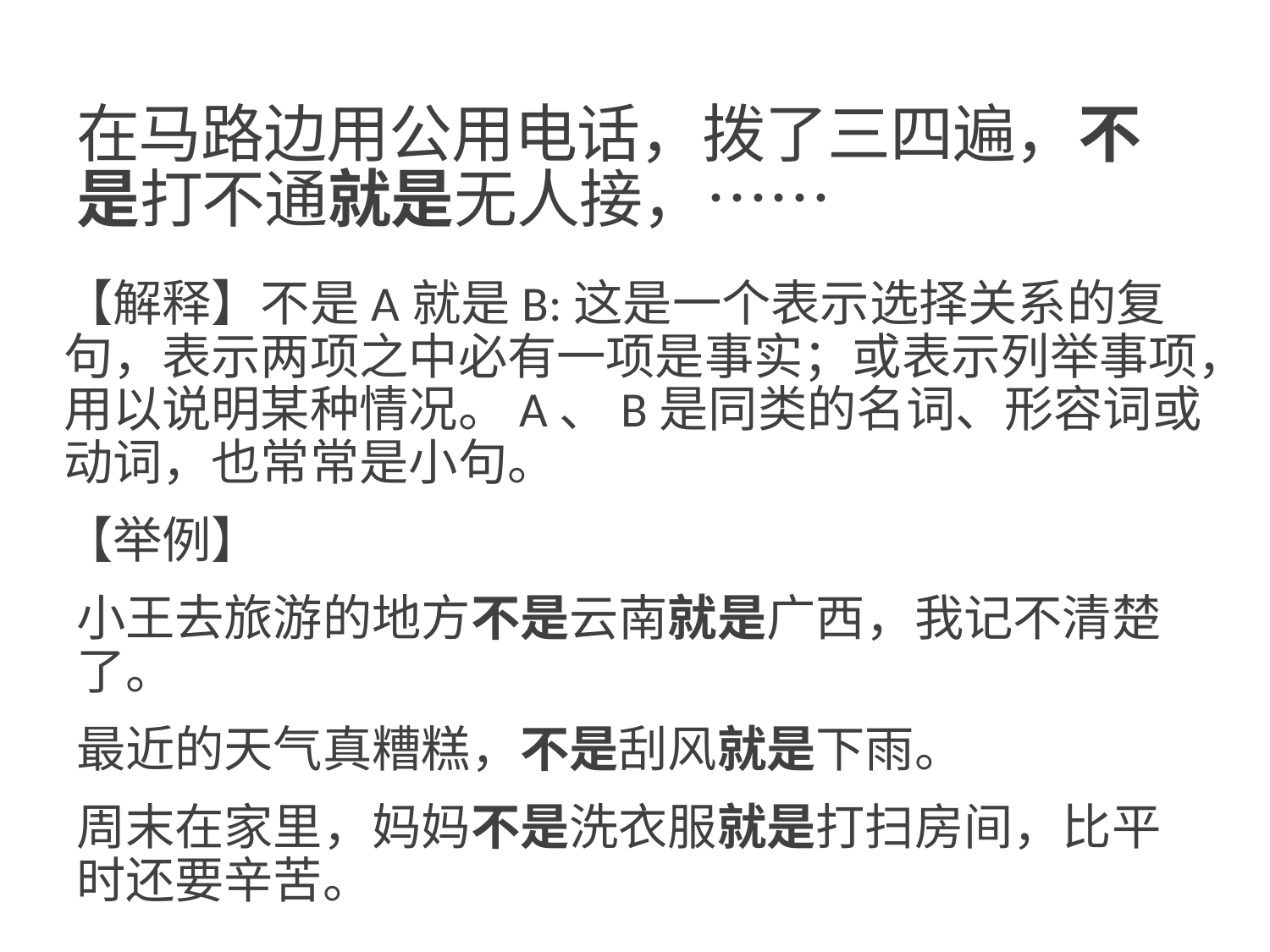

# 在马路边用公用电话，拨了三四遍，不是打不通就是无人接，……
【解释】不是A就是B:这是一个表示选择关系的复句，表示两项之中必有一项是事实；或表示列举事项，用以说明某种情况。A、B是同类的名词、形容词或动词，也常常是小句。
【举例】
小王去旅游的地方不是云南就是广西，我记不清楚了。
最近的天气真糟糕，不是刮风就是下雨。
周末在家里，妈妈不是洗衣服就是打扫房间，比平时还要辛苦。